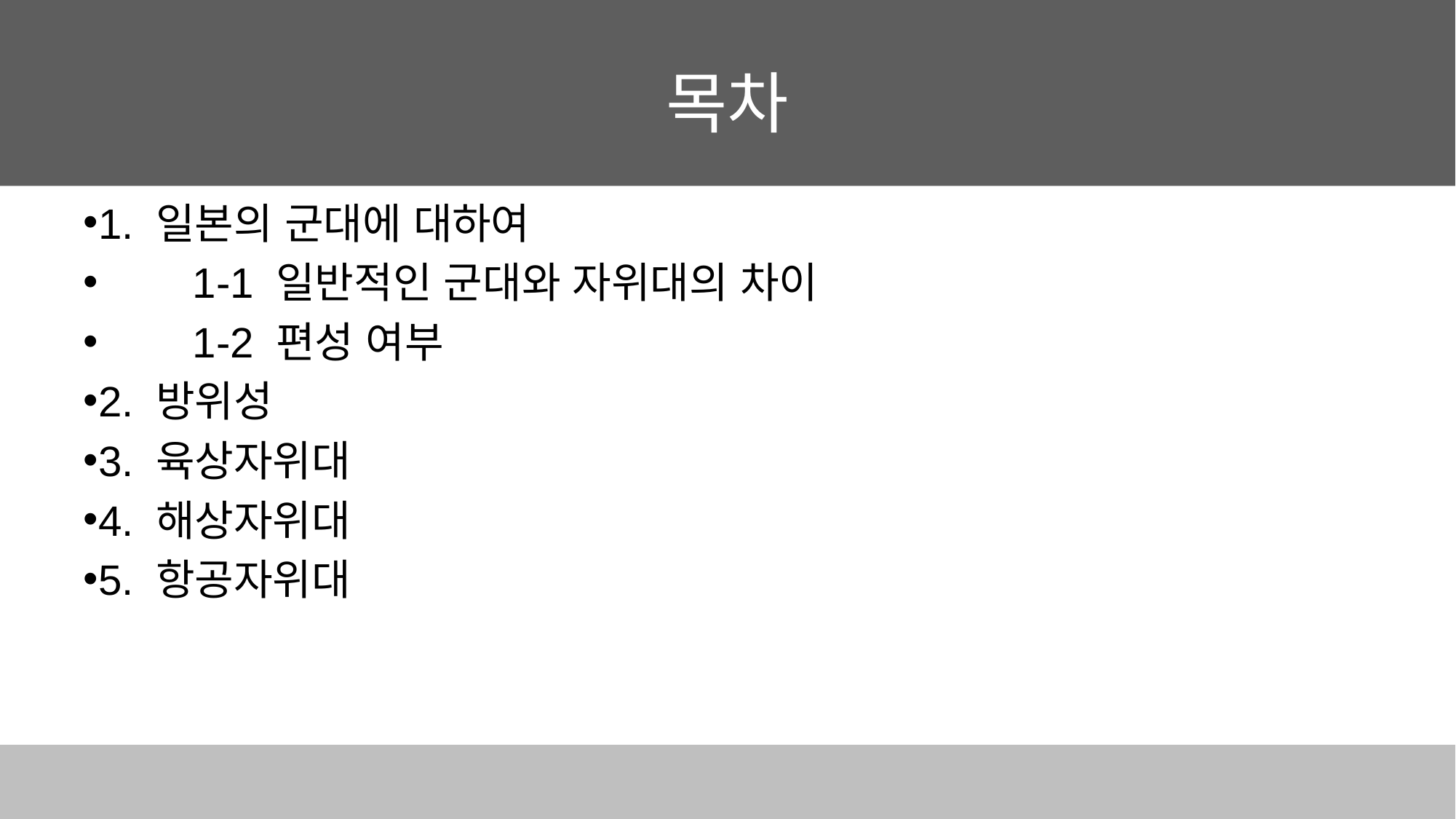

# 목차
1. 일본의 군대에 대하여
	1-1 일반적인 군대와 자위대의 차이
	1-2 편성 여부
2. 방위성
3. 육상자위대
4. 해상자위대
5. 항공자위대